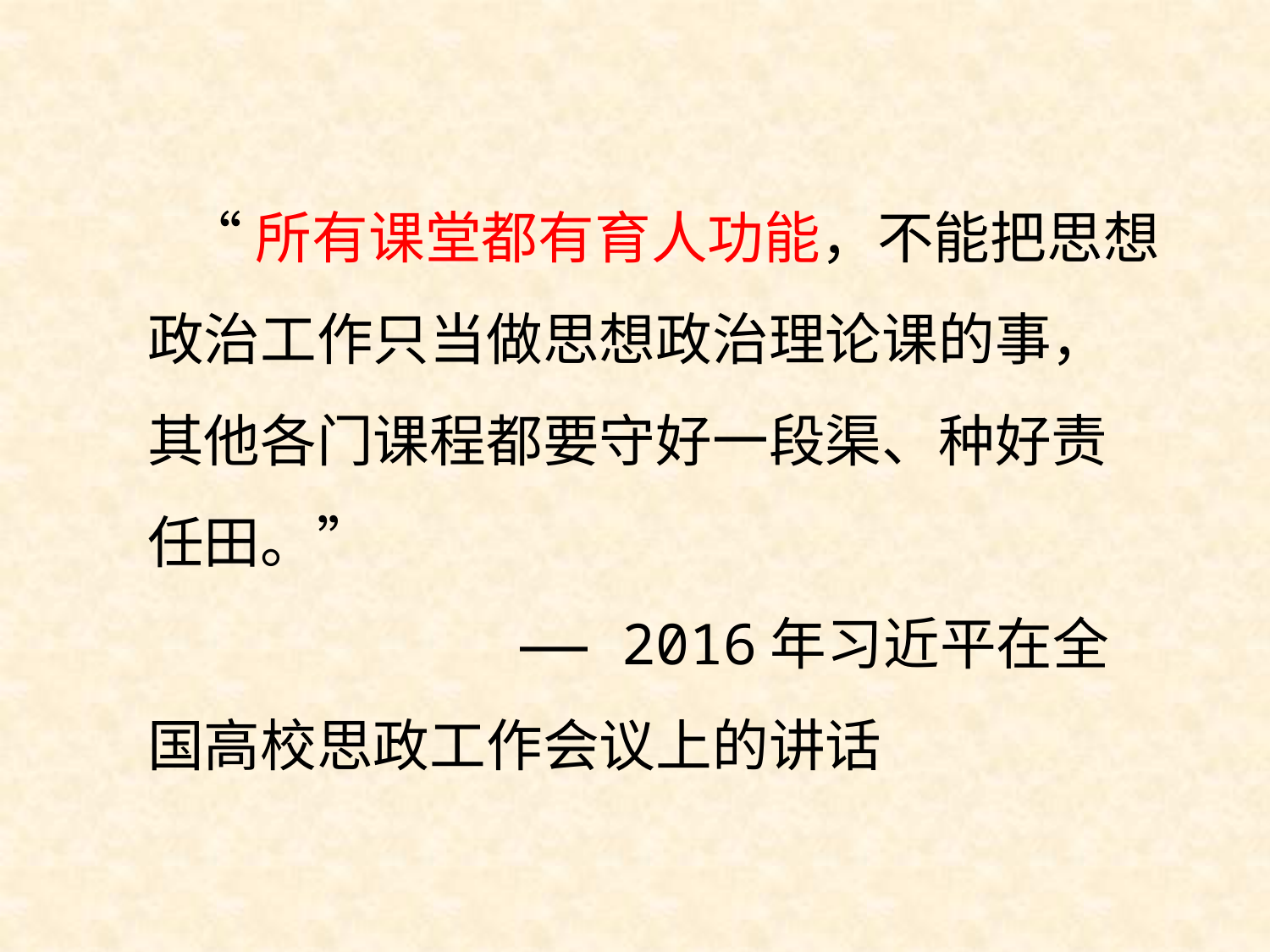

“所有课堂都有育人功能，不能把思想政治工作只当做思想政治理论课的事，其他各门课程都要守好一段渠、种好责任田。”
           —— 2016年习近平在全国高校思政工作会议上的讲话
7